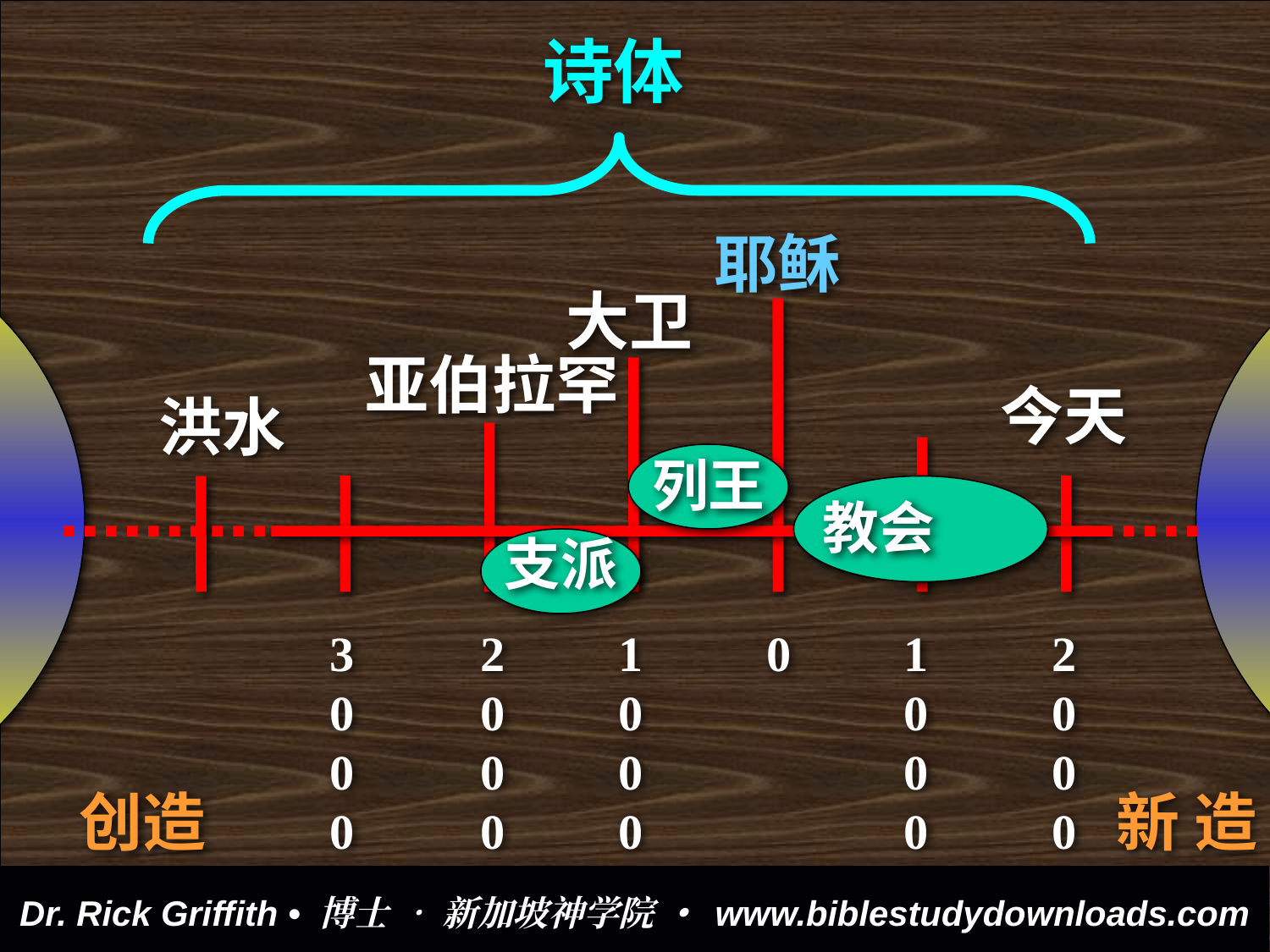

诗体
耶稣

大卫

亚伯拉罕

今天
洪水

列王

教会
支派

3000
2000
1000
0
1000
2000
创造
新 造
Dr. Rick Griffith • 博士 • 新加坡神学院 • www.biblestudydownloads.com